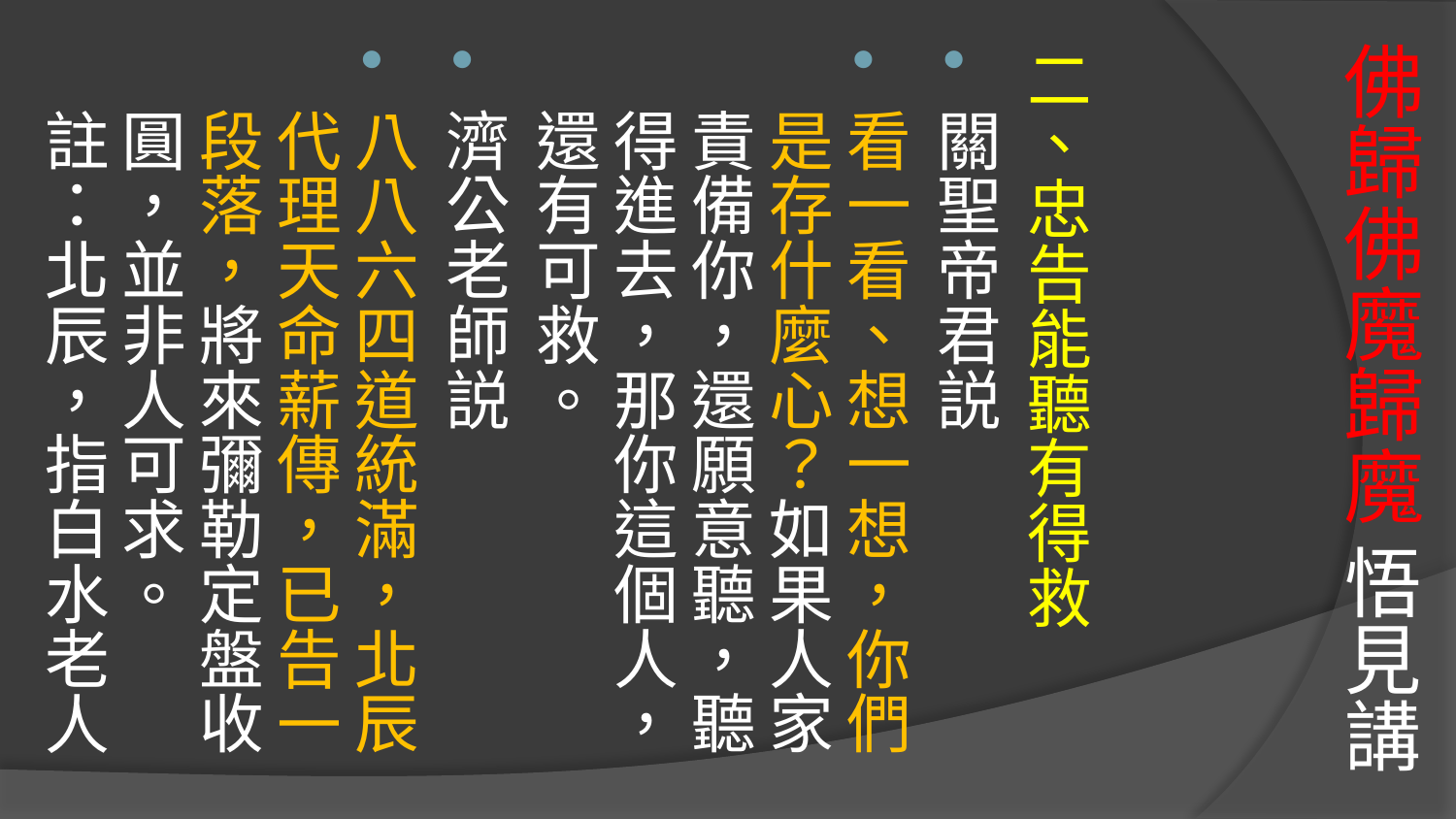

# 佛歸佛魔歸魔 悟見講
二、忠告能聽有得救
關聖帝君説
看一看、想一想，你們是存什麼心？如果人家責備你，還願意聽，聽得進去，那你這個人，還有可救。
濟公老師説
八八六四道統滿，北辰代理天命薪傳，已告一段落，將來彌勒定盤收圓，並非人可求。
註：北辰，指白水老人